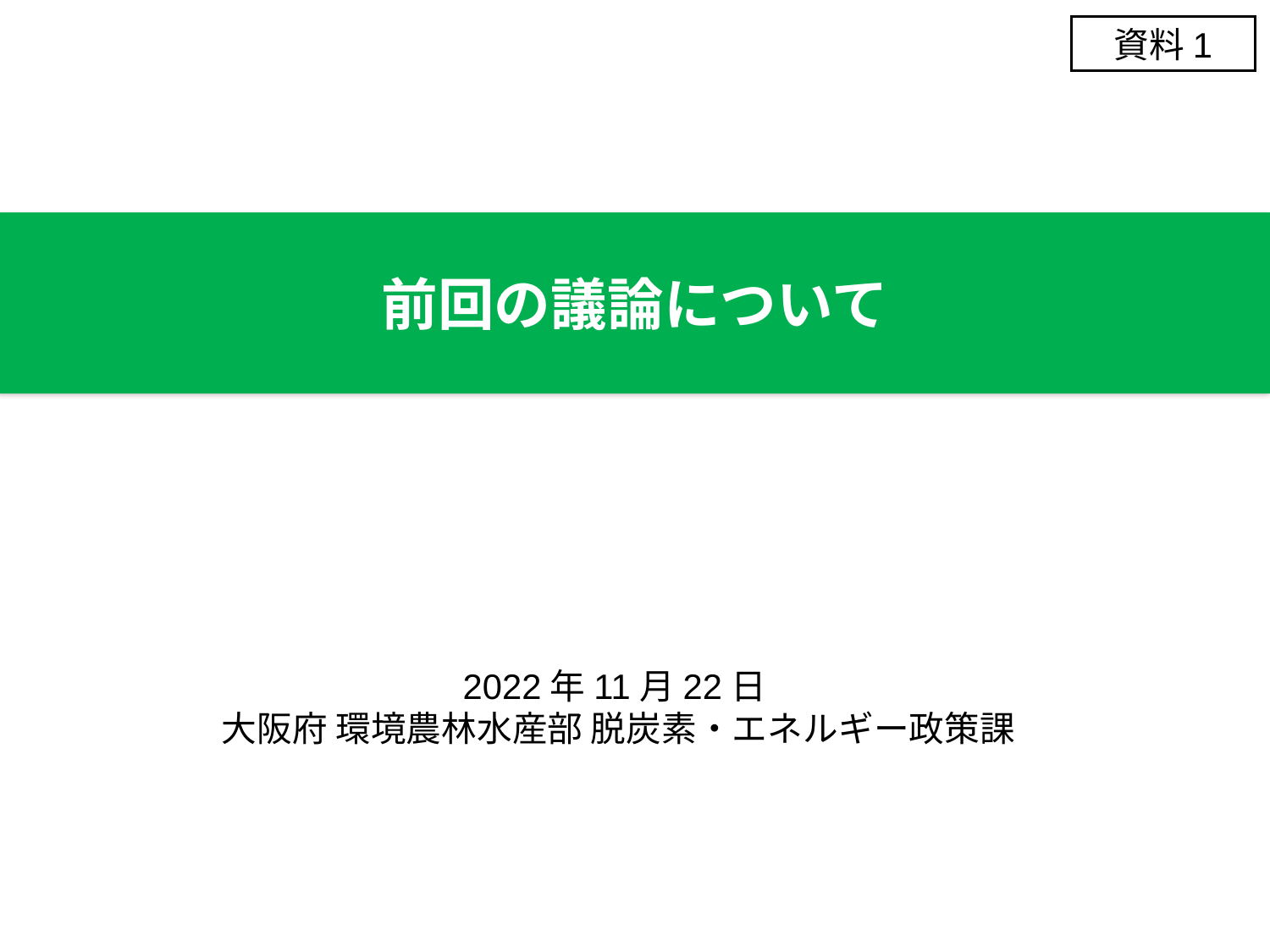

資料1
前回の議論について
2022年11月22日
大阪府 環境農林水産部 脱炭素・エネルギー政策課